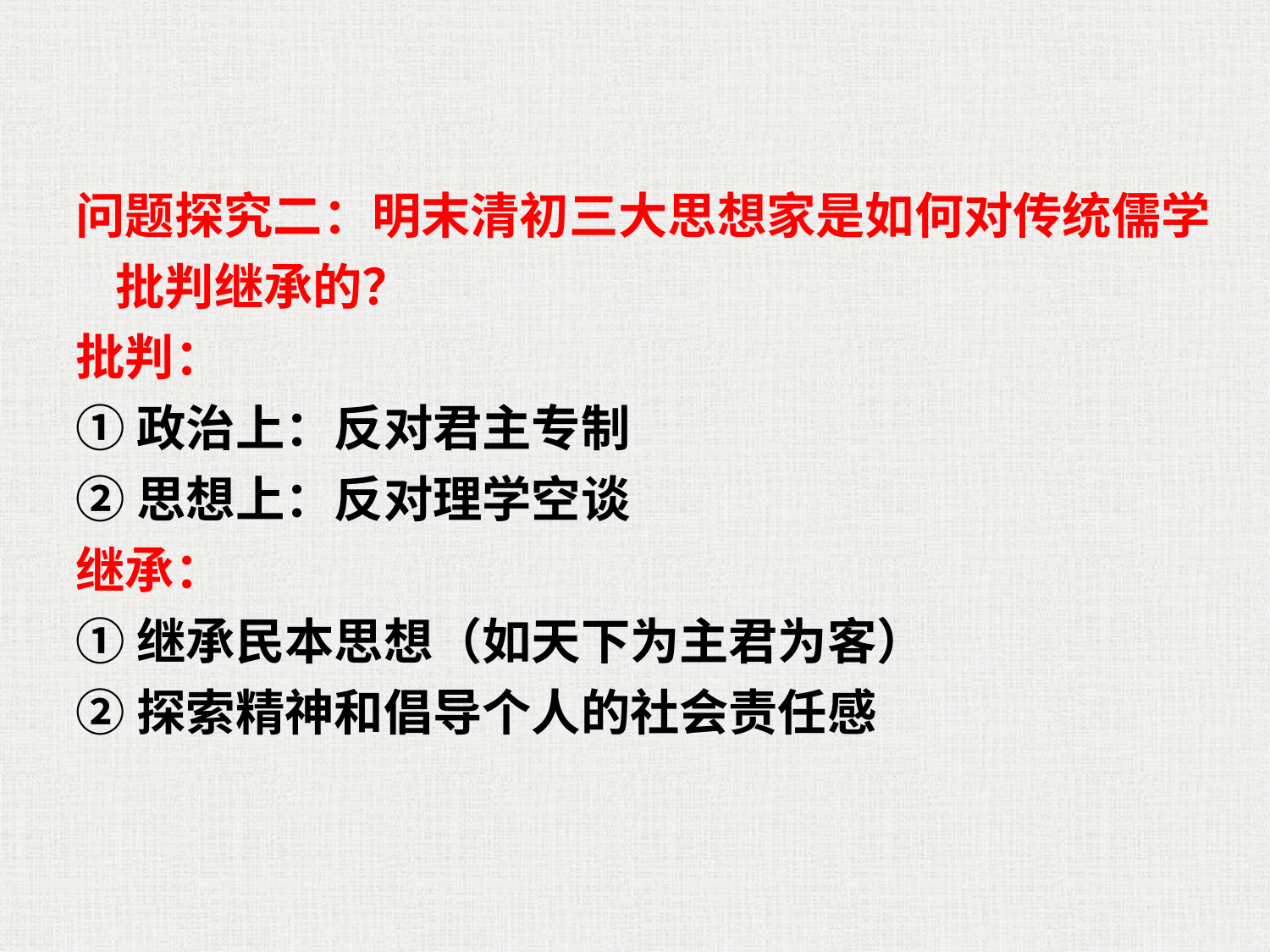

问题探究二：明末清初三大思想家是如何对传统儒学批判继承的？
批判：
①政治上：反对君主专制
②思想上：反对理学空谈
继承：
①继承民本思想（如天下为主君为客）
②探索精神和倡导个人的社会责任感